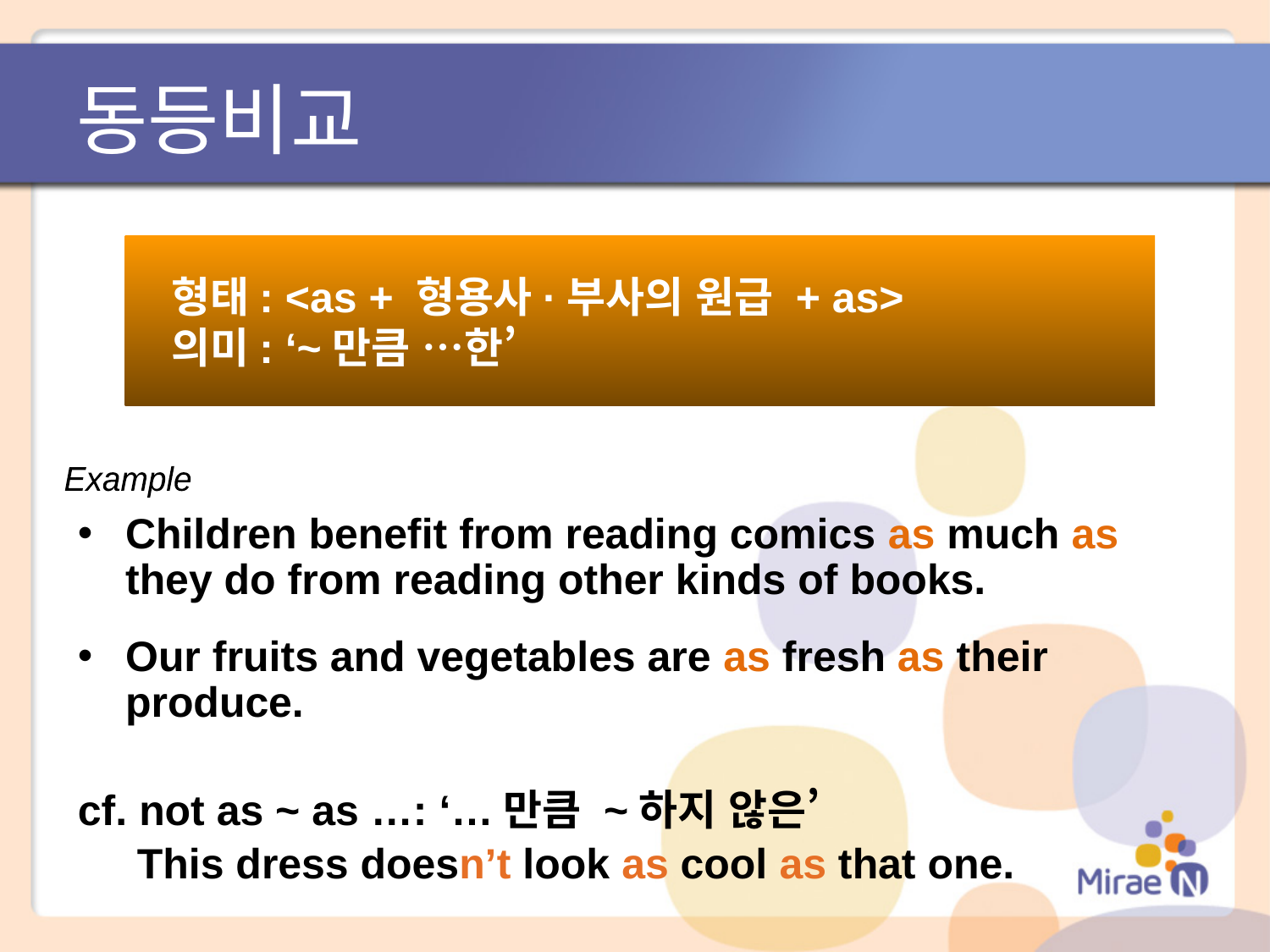

# 동등비교
  형태: <as + 형용사·부사의 원급 + as>
  의미: ‘~만큼 …한’
Example
Children benefit from reading comics as much as they do from reading other kinds of books.

Our fruits and vegetables are as fresh as their produce.

cf. not as ~ as …: ‘…만큼 ~하지 않은’
     This dress doesn’t look as cool as that one.